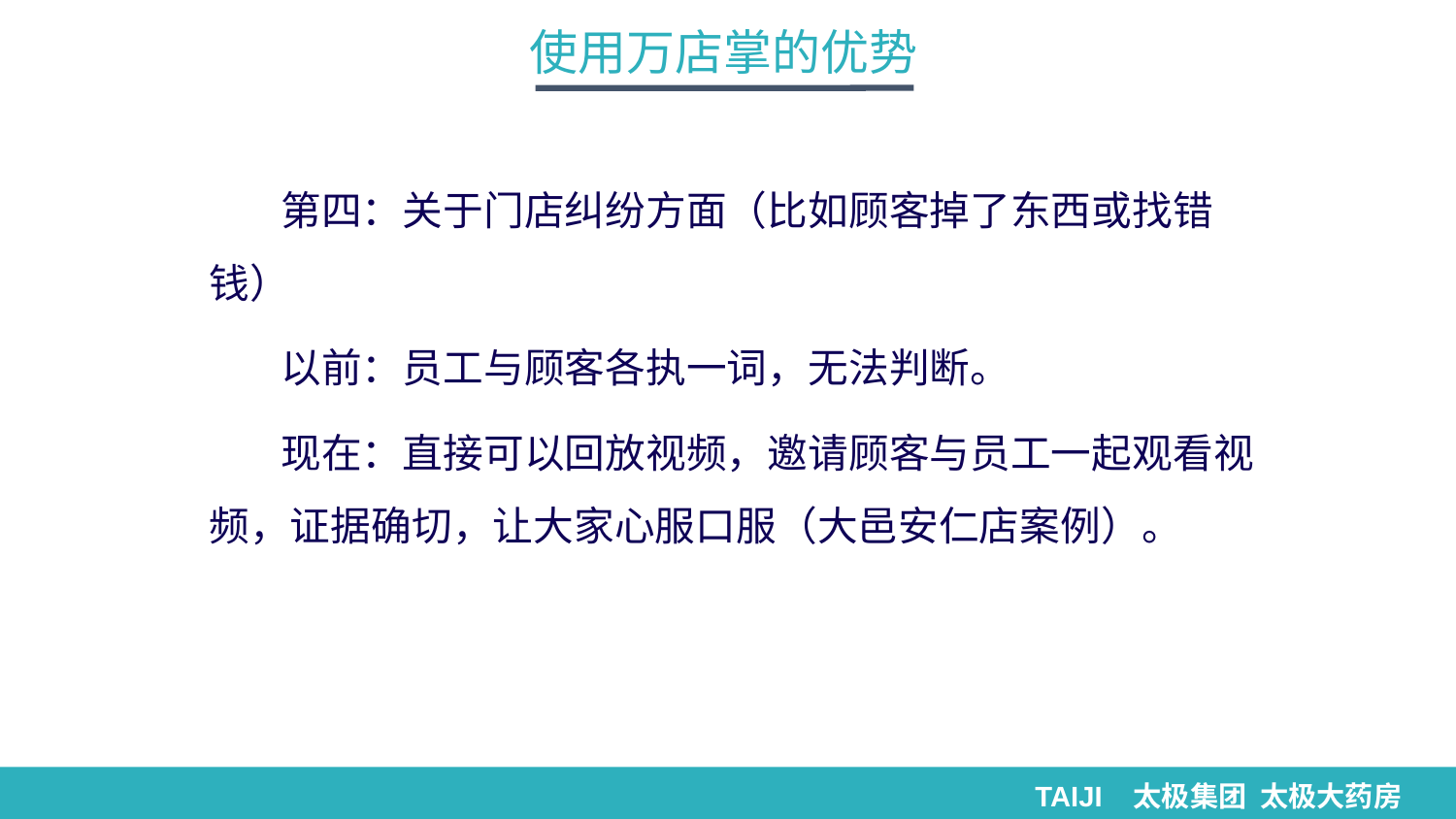

使用万店掌的优势
第四：关于门店纠纷方面（比如顾客掉了东西或找错钱）
以前：员工与顾客各执一词，无法判断。
现在：直接可以回放视频，邀请顾客与员工一起观看视频，证据确切，让大家心服口服（大邑安仁店案例）。

TAIJI   太极集团  太极大药房